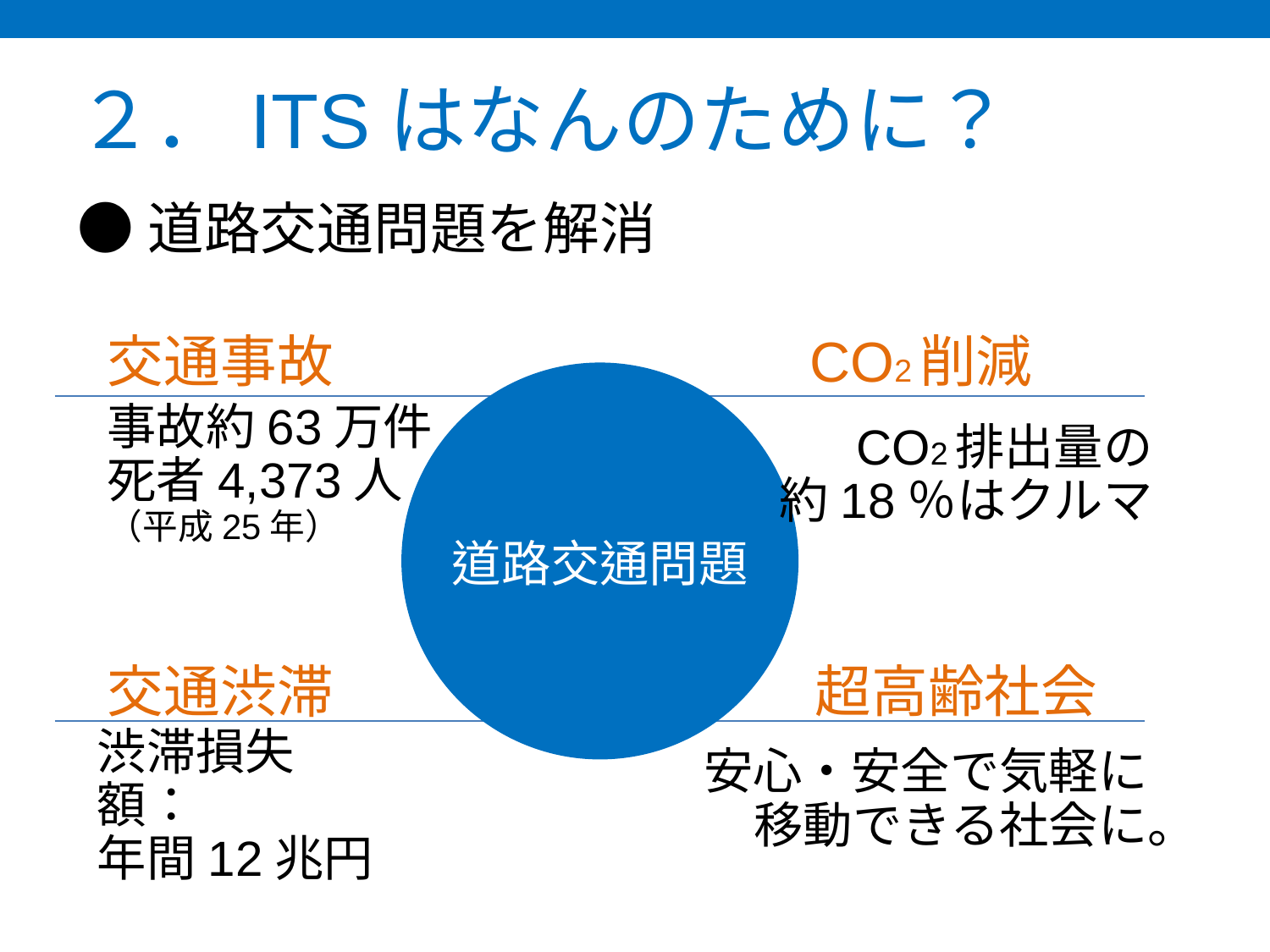

２．ITSはなんのために？
●道路交通問題を解消
交通事故
CO2削減

事故約63万件
死者4,373人
（平成25年）
CO2排出量の
約18％はクルマ
道路交通問題
交通渋滞
超高齢社会
渋滞損失額：
年間12兆円
安心・安全で気軽に　移動できる社会に。